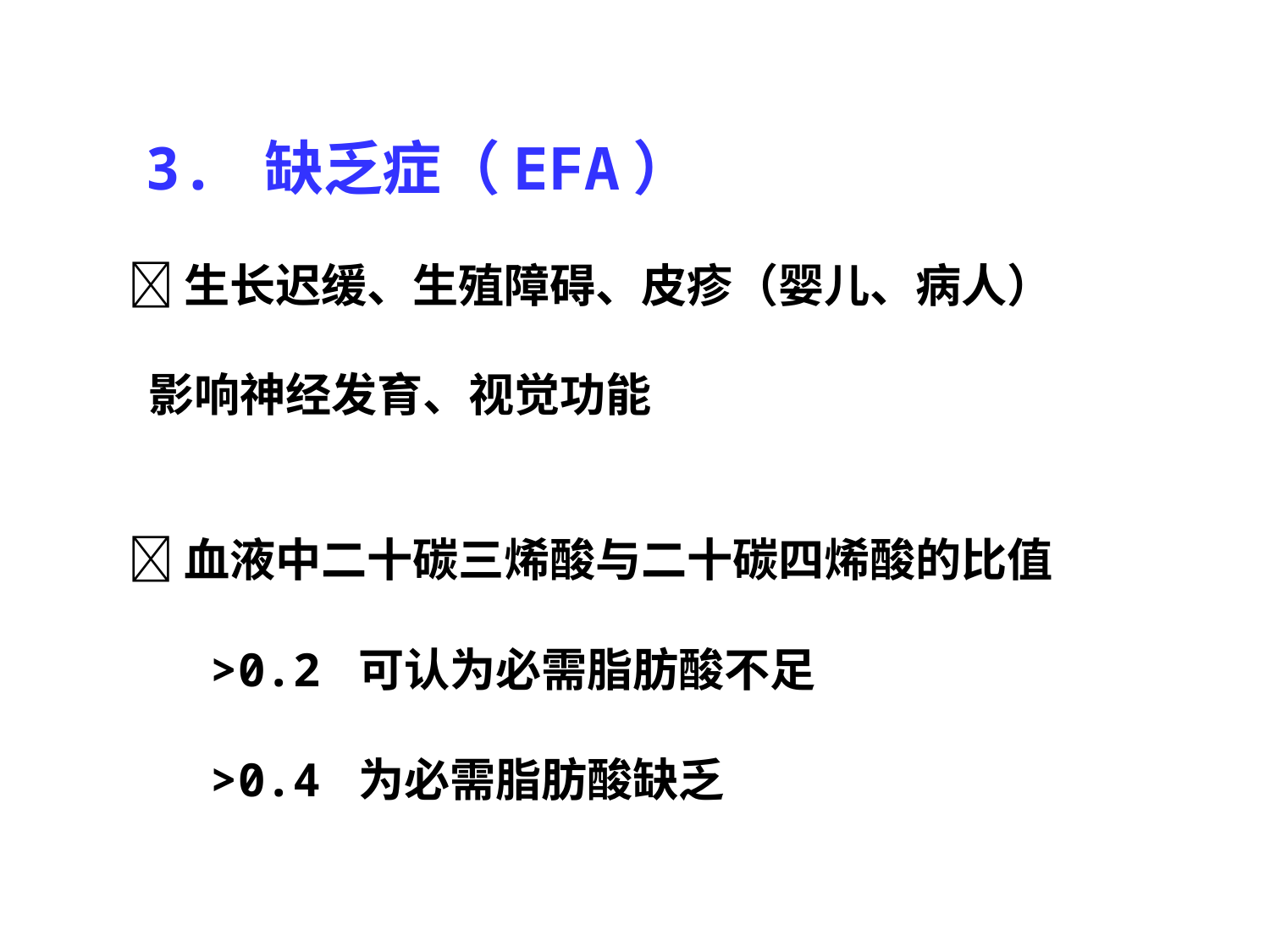

# 3. 缺乏症（EFA） • 生长迟缓、生殖障碍、皮疹（婴儿、病人） 影响神经发育、视觉功能 • 血液中二十碳三烯酸与二十碳四烯酸的比值 >0.2 可认为必需脂肪酸不足 >0.4 为必需脂肪酸缺乏